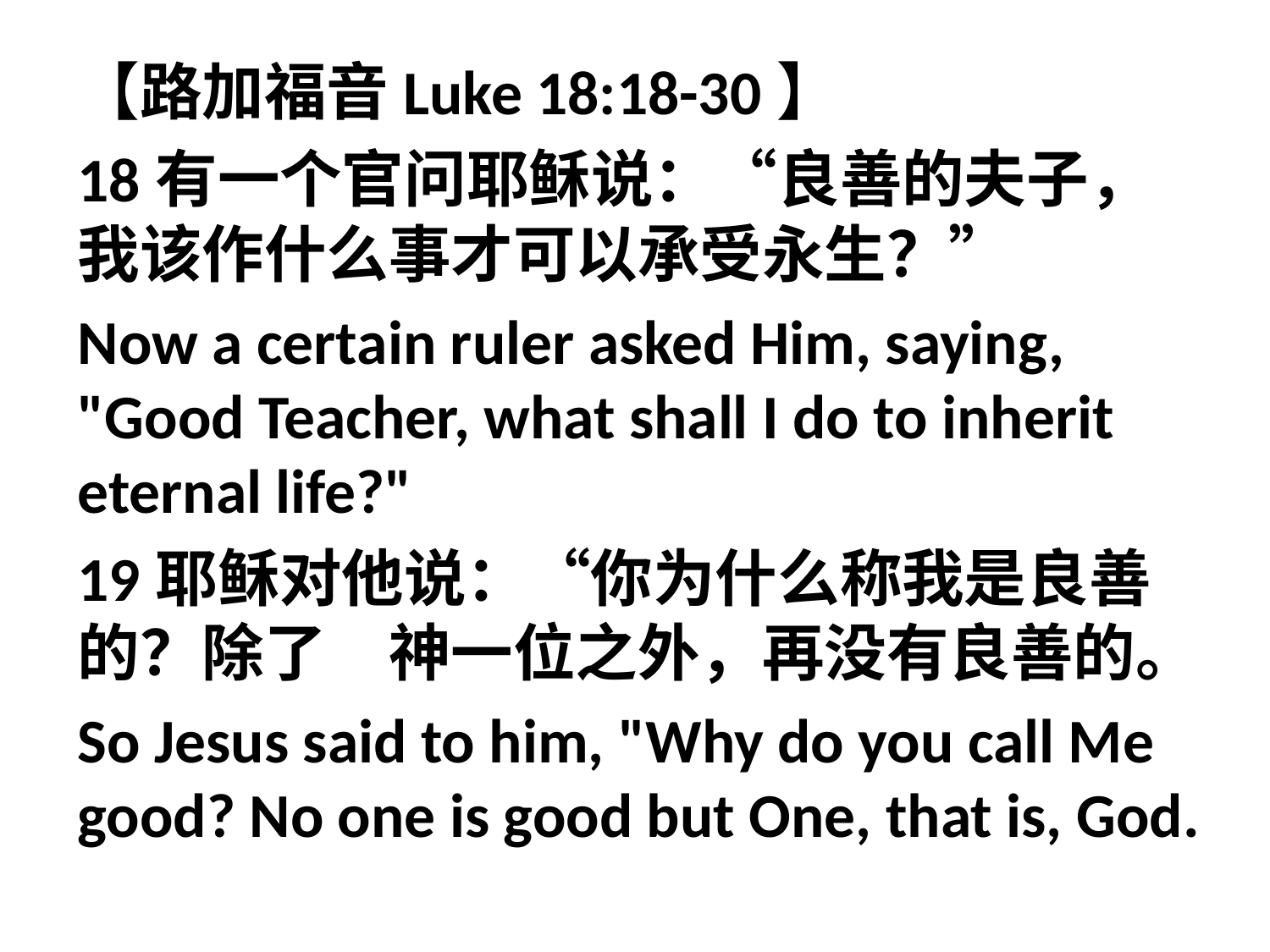

【路加福音Luke 18:18-30】
18有一个官问耶稣说：“良善的夫子，我该作什么事才可以承受永生？”
Now a certain ruler asked Him, saying, "Good Teacher, what shall I do to inherit eternal life?"
19耶稣对他说：“你为什么称我是良善的？除了　神一位之外，再没有良善的。
So Jesus said to him, "Why do you call Me good? No one is good but One, that is, God.